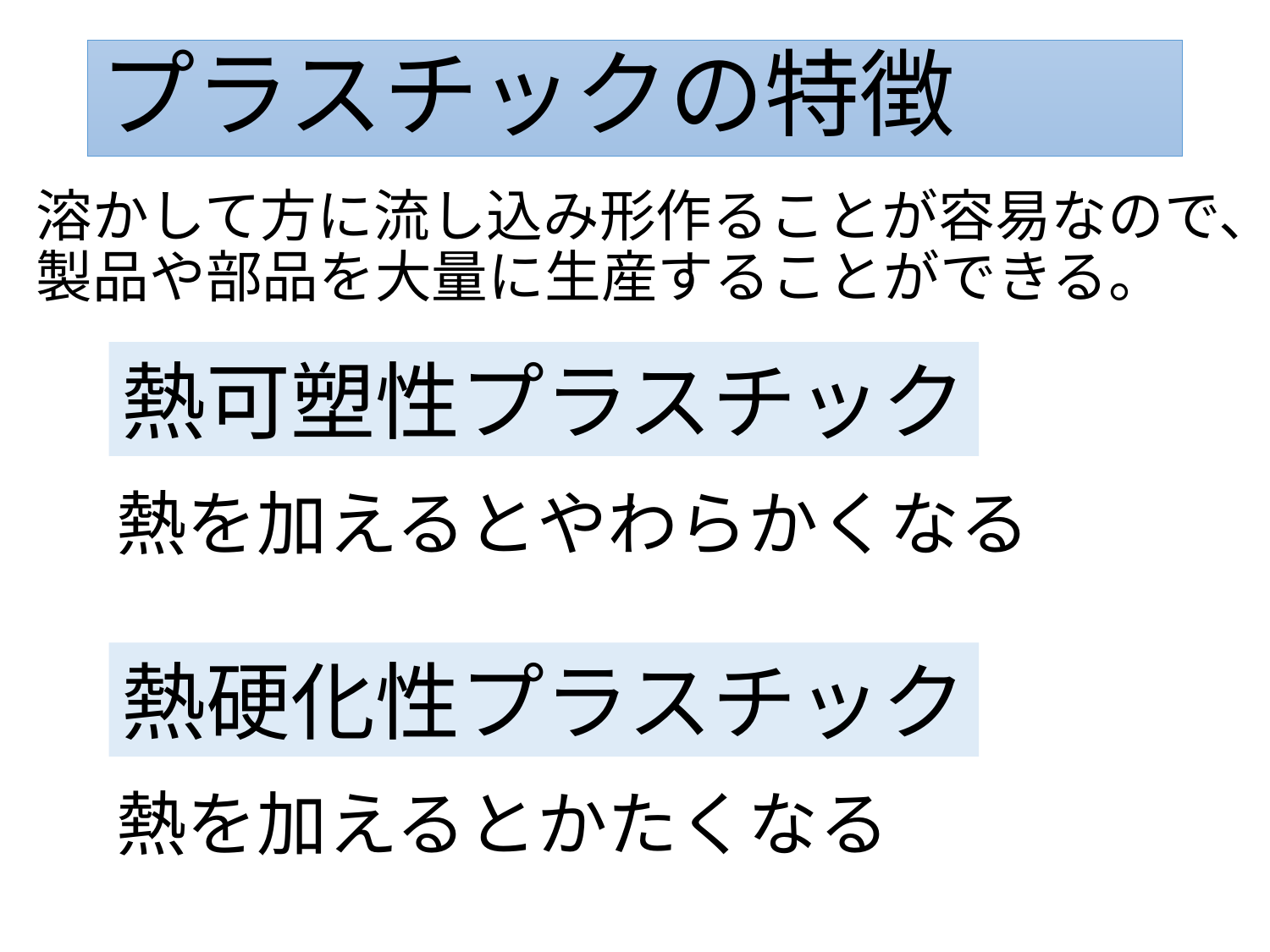

# プラスチックの特徴
溶かして方に流し込み形作ることが容易なので、製品や部品を大量に生産することができる。
熱可塑性プラスチック
熱を加えるとやわらかくなる
熱硬化性プラスチック
熱を加えるとかたくなる